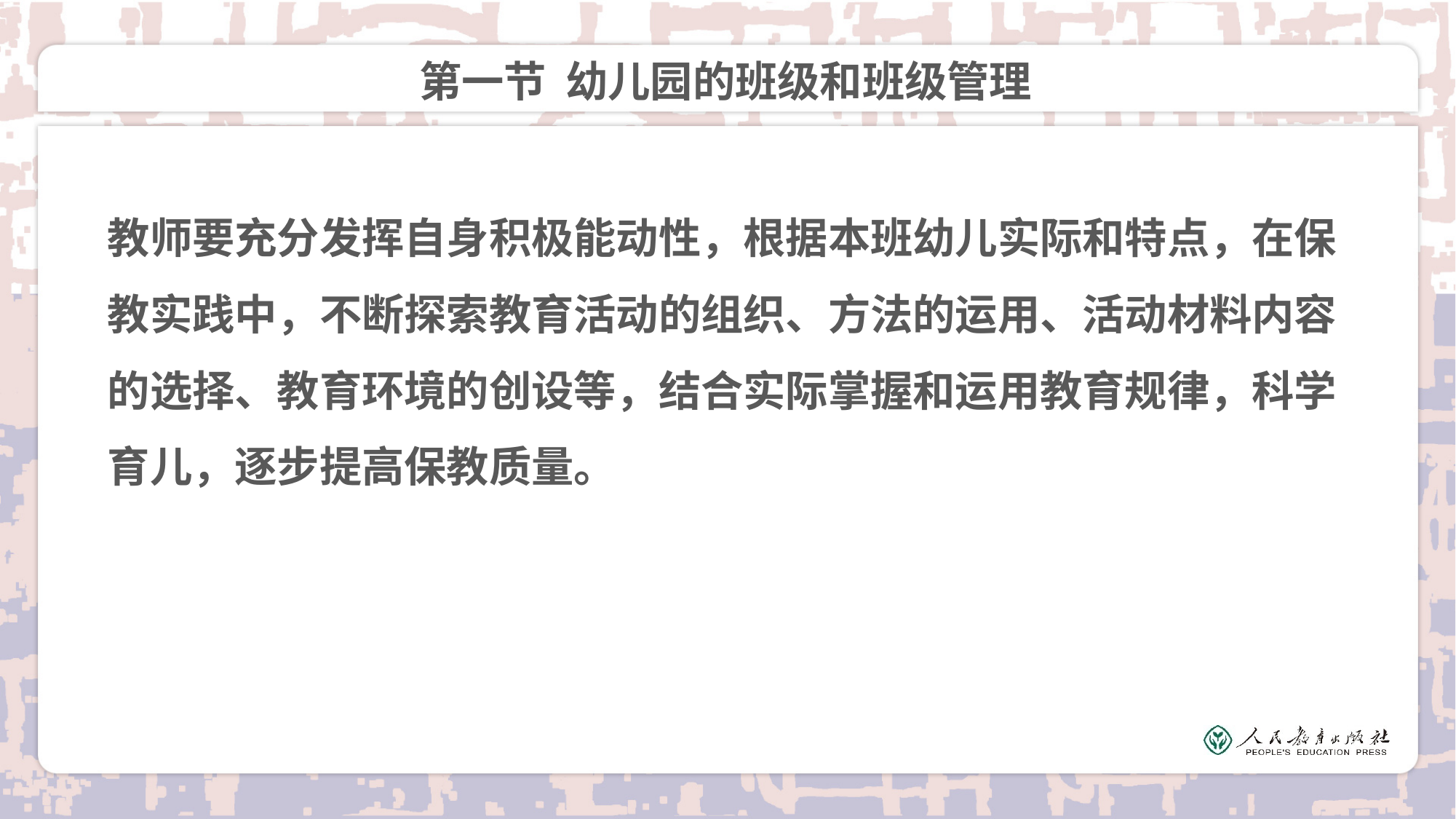

# 第一节  幼儿园的班级和班级管理
教师要充分发挥自身积极能动性，根据本班幼儿实际和特点，在保教实践中，不断探索教育活动的组织、方法的运用、活动材料内容的选择、教育环境的创设等，结合实际掌握和运用教育规律，科学育儿，逐步提高保教质量。